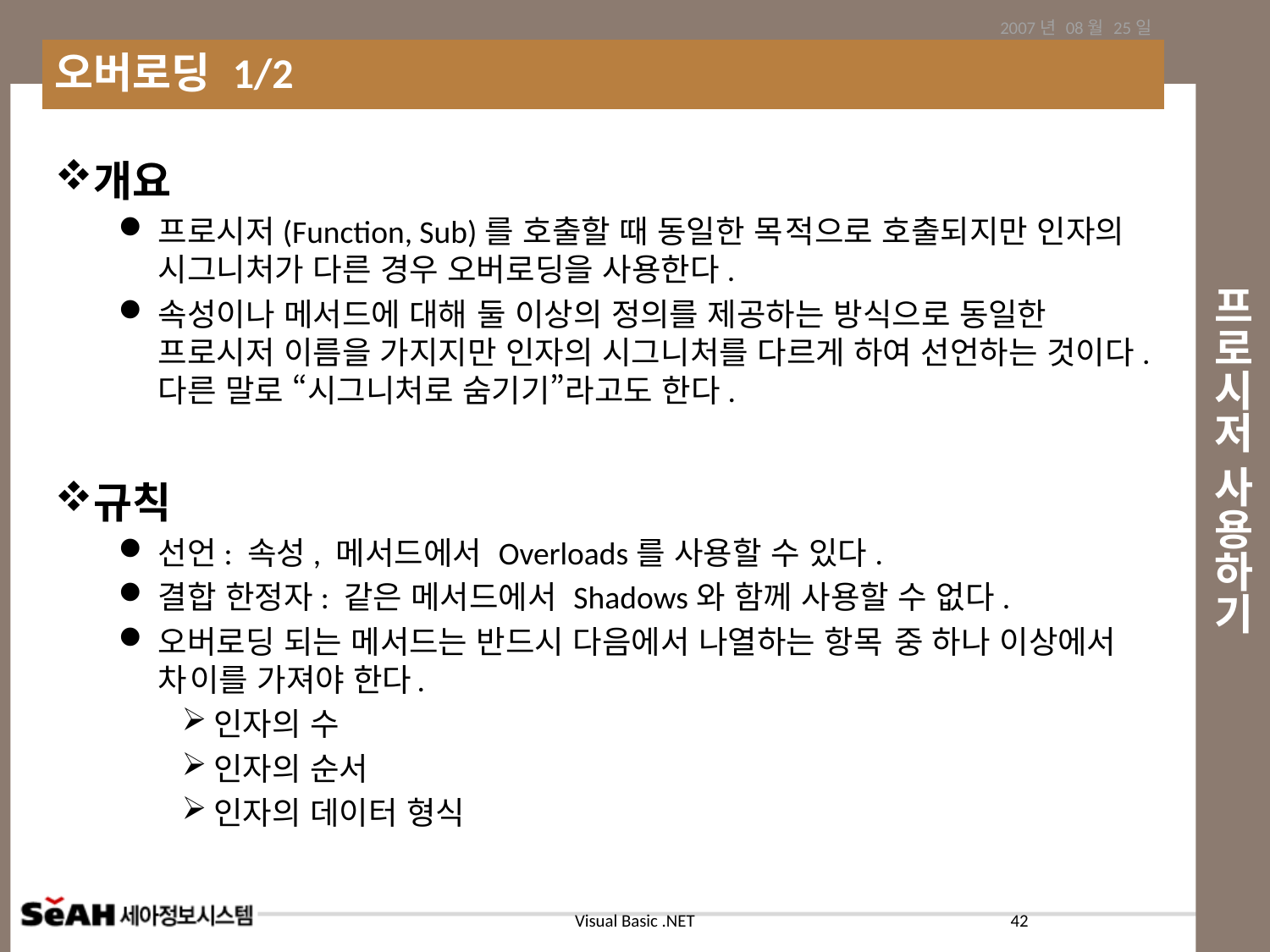

2007년 08월 25일
오버로딩 1/2
# 프로시저 사용하기

개요
프로시저(Function, Sub)를 호출할 때 동일한 목적으로 호출되지만 인자의 시그니처가 다른 경우 오버로딩을 사용한다.
속성이나 메서드에 대해 둘 이상의 정의를 제공하는 방식으로 동일한 프로시저 이름을 가지지만 인자의 시그니처를 다르게 하여 선언하는 것이다. 다른 말로 “시그니처로 숨기기”라고도 한다.

규칙
선언: 속성, 메서드에서 Overloads를 사용할 수 있다.
결합 한정자: 같은 메서드에서 Shadows와 함께 사용할 수 없다.
오버로딩 되는 메서드는 반드시 다음에서 나열하는 항목 중 하나 이상에서 차이를 가져야 한다.
인자의 수
인자의 순서
인자의 데이터 형식
42
Visual Basic .NET